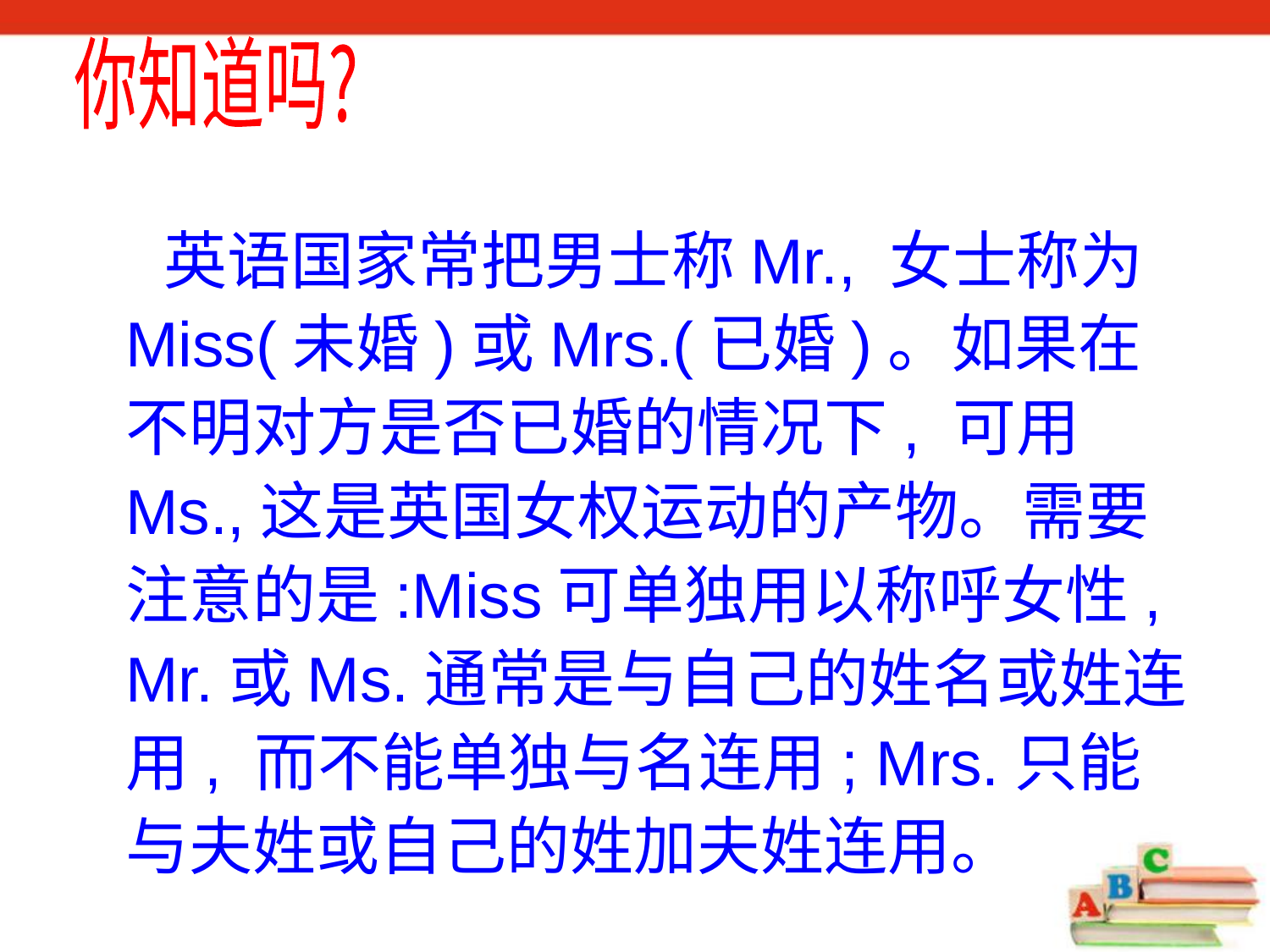

你知道吗?
     英语国家常把男士称Mr., 女士称为Miss(未婚)或Mrs.(已婚)。如果在不明对方是否已婚的情况下, 可用Ms.,这是英国女权运动的产物。需要注意的是:Miss可单独用以称呼女性, Mr.或Ms.通常是与自己的姓名或姓连用, 而不能单独与名连用; Mrs.只能与夫姓或自己的姓加夫姓连用。